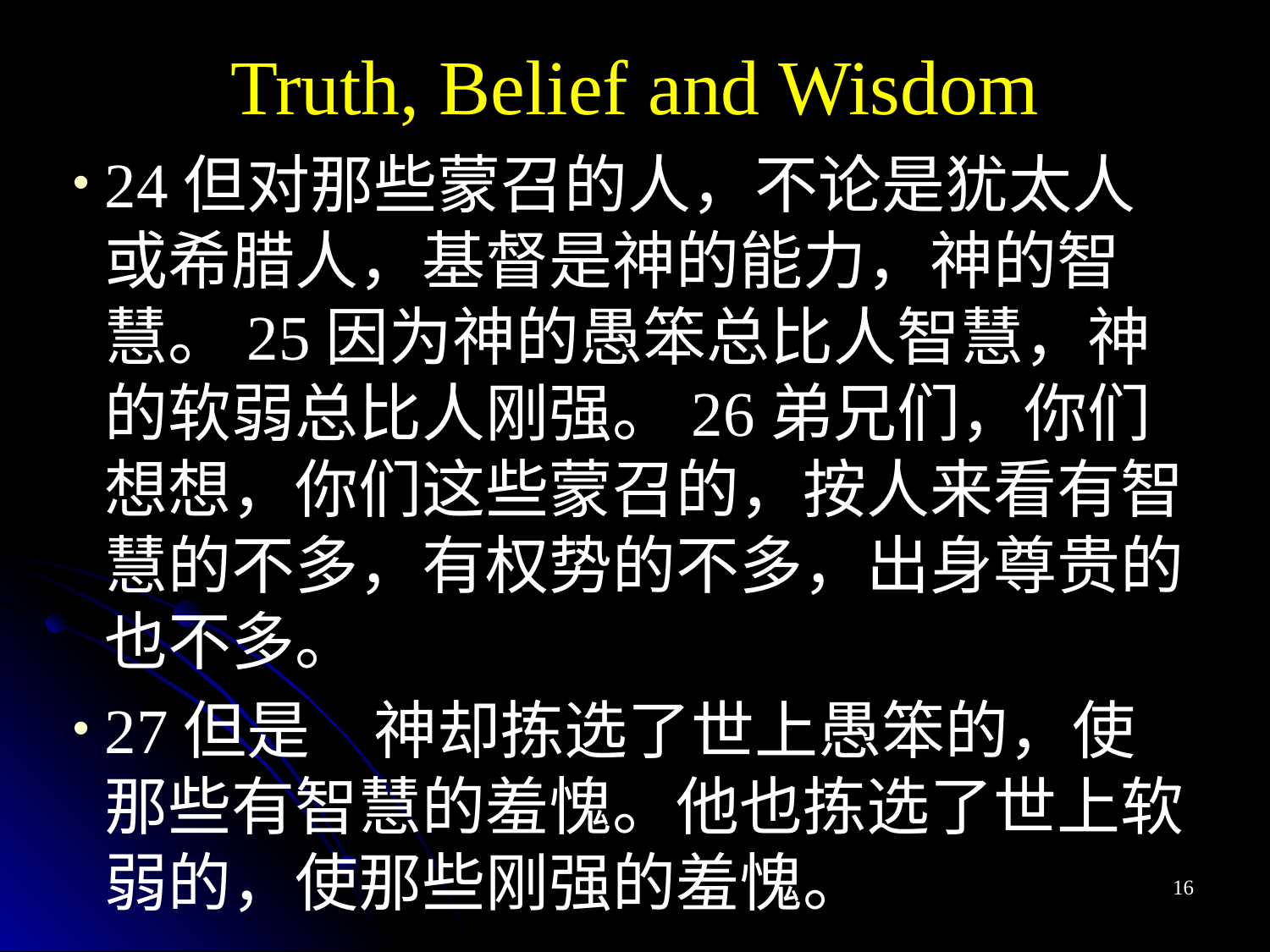

Truth, Belief and Wisdom
24但对那些蒙召的人，不论是犹太人或希腊人，基督是神的能力，神的智慧。25因为神的愚笨总比人智慧，神的软弱总比人刚强。26弟兄们，你们想想，你们这些蒙召的，按人来看有智慧的不多，有权势的不多，出身尊贵的也不多。
27但是　神却拣选了世上愚笨的，使那些有智慧的羞愧。他也拣选了世上软弱的，使那些刚强的羞愧。
16